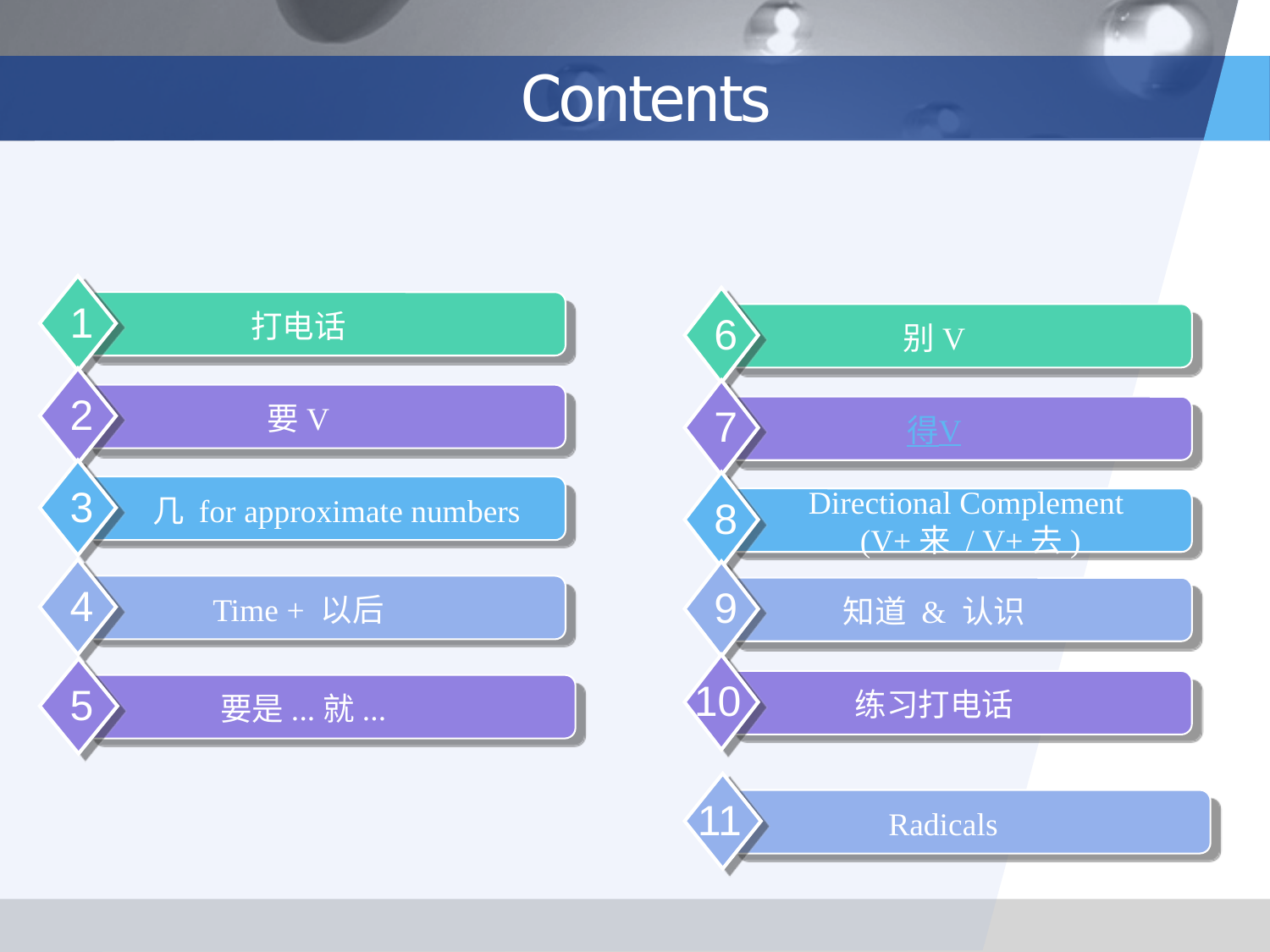

# Contents

1

打电话

6

别V

2

要V

7

得V

3

几 for approximate numbers

 Directional Complement
(V+来 / V+去)
8

4

Time + 以后

9

知道 & 认识

10

练习打电话

5

要是...就...

11

Radicals